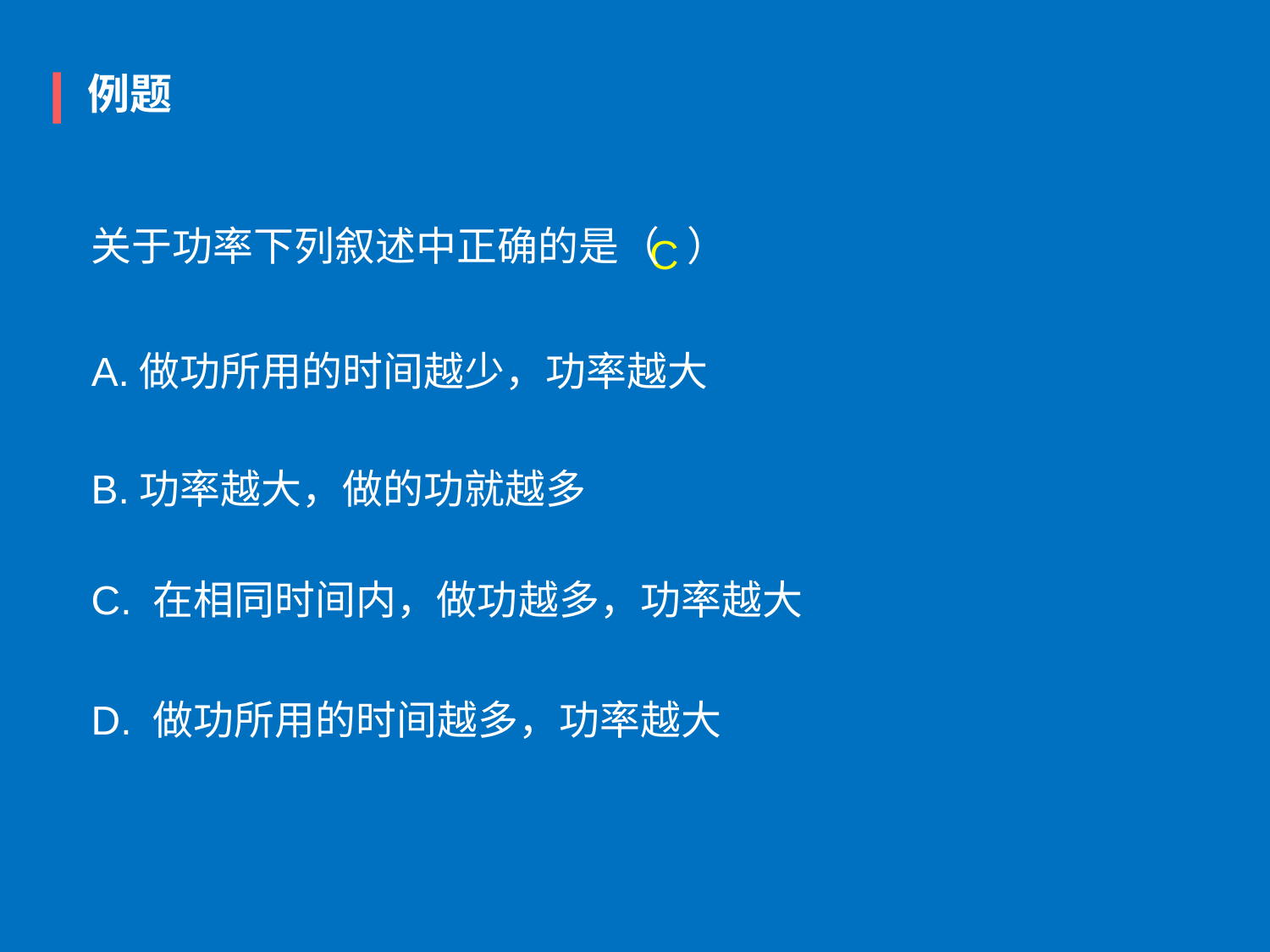

例题

关于功率下列叙述中正确的是（   ）
C
A.做功所用的时间越少，功率越大

B.功率越大，做的功就越多

C. 在相同时间内，做功越多，功率越大
D. 做功所用的时间越多，功率越大